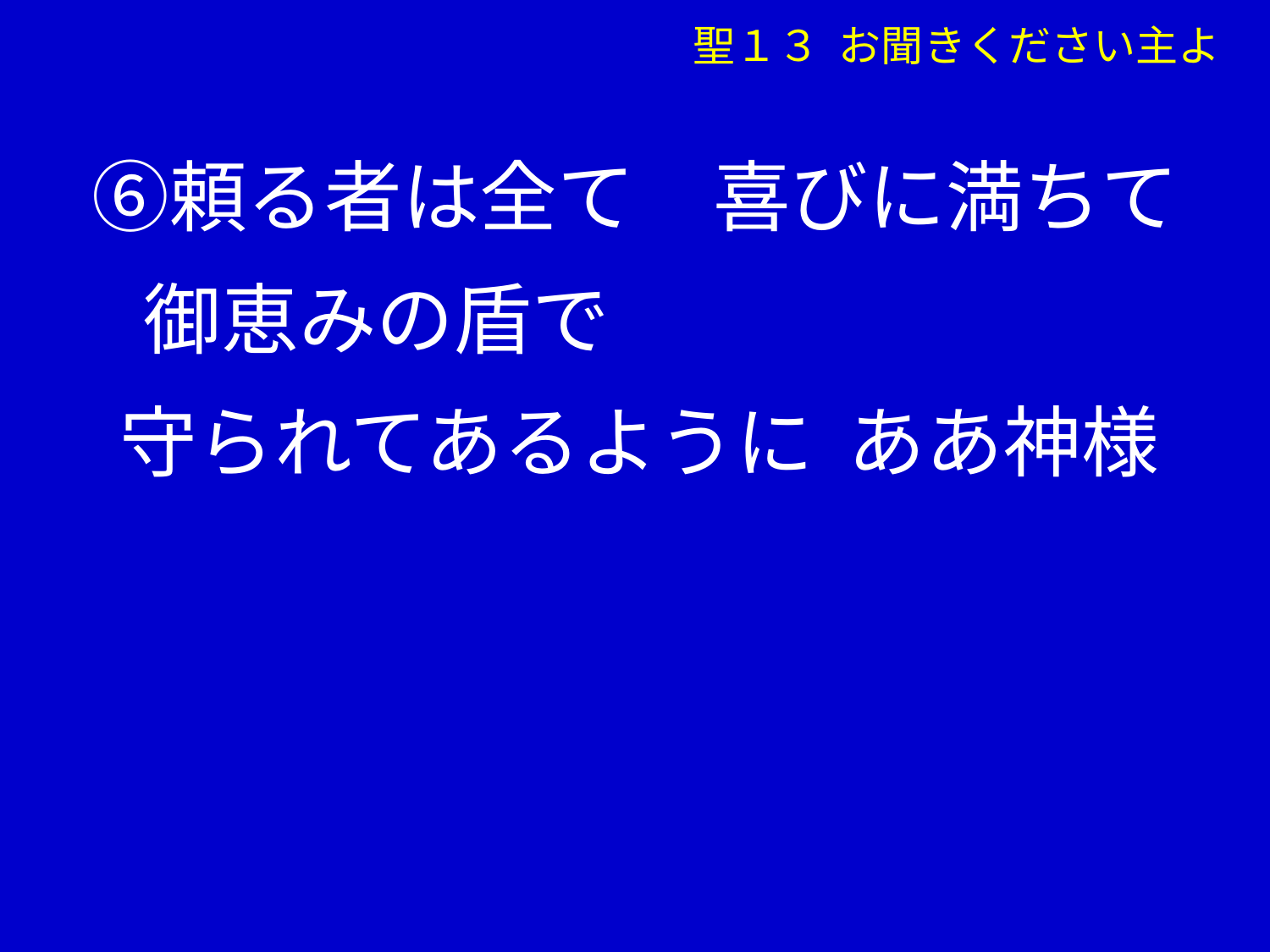

聖１３  お聞きください主よ
　⑥頼る者は全て　喜びに満ちて
　   御恵みの盾で
     守られてあるように  ああ神様